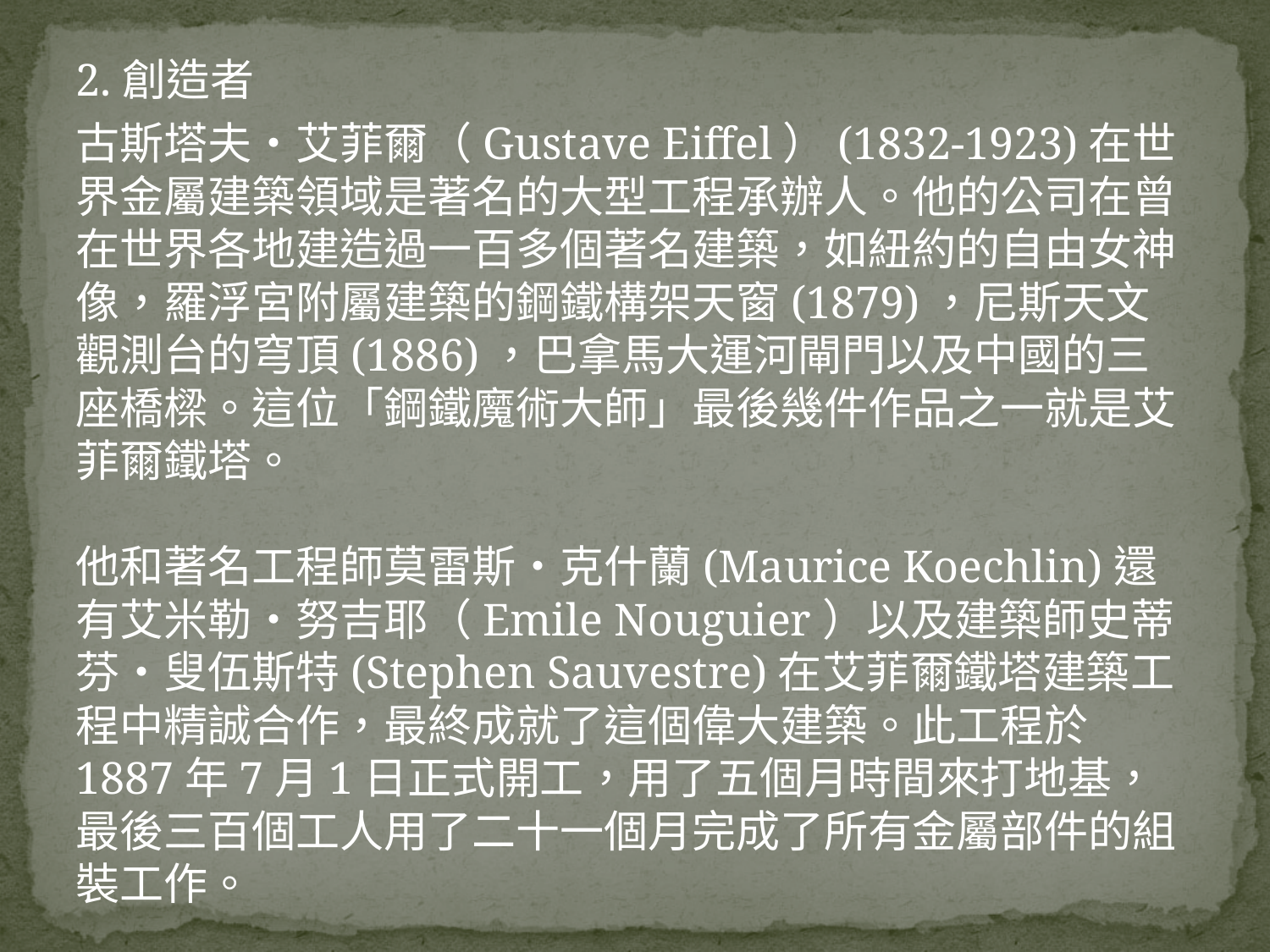

2.創造者
古斯塔夫‧艾菲爾（Gustave Eiffel）(1832-1923)在世界金屬建築領域是著名的大型工程承辦人。他的公司在曾在世界各地建造過一百多個著名建築，如紐約的自由女神像，羅浮宮附屬建築的鋼鐵構架天窗(1879)，尼斯天文觀測台的穹頂(1886)，巴拿馬大運河閘門以及中國的三座橋樑。這位「鋼鐵魔術大師」最後幾件作品之一就是艾菲爾鐵塔。 
他和著名工程師莫雷斯‧克什蘭(Maurice Koechlin)還有艾米勒‧努吉耶（Emile Nouguier）以及建築師史蒂芬‧叟伍斯特(Stephen Sauvestre)在艾菲爾鐵塔建築工程中精誠合作，最終成就了這個偉大建築。此工程於1887年7月1日正式開工，用了五個月時間來打地基，最後三百個工人用了二十一個月完成了所有金屬部件的組裝工作。